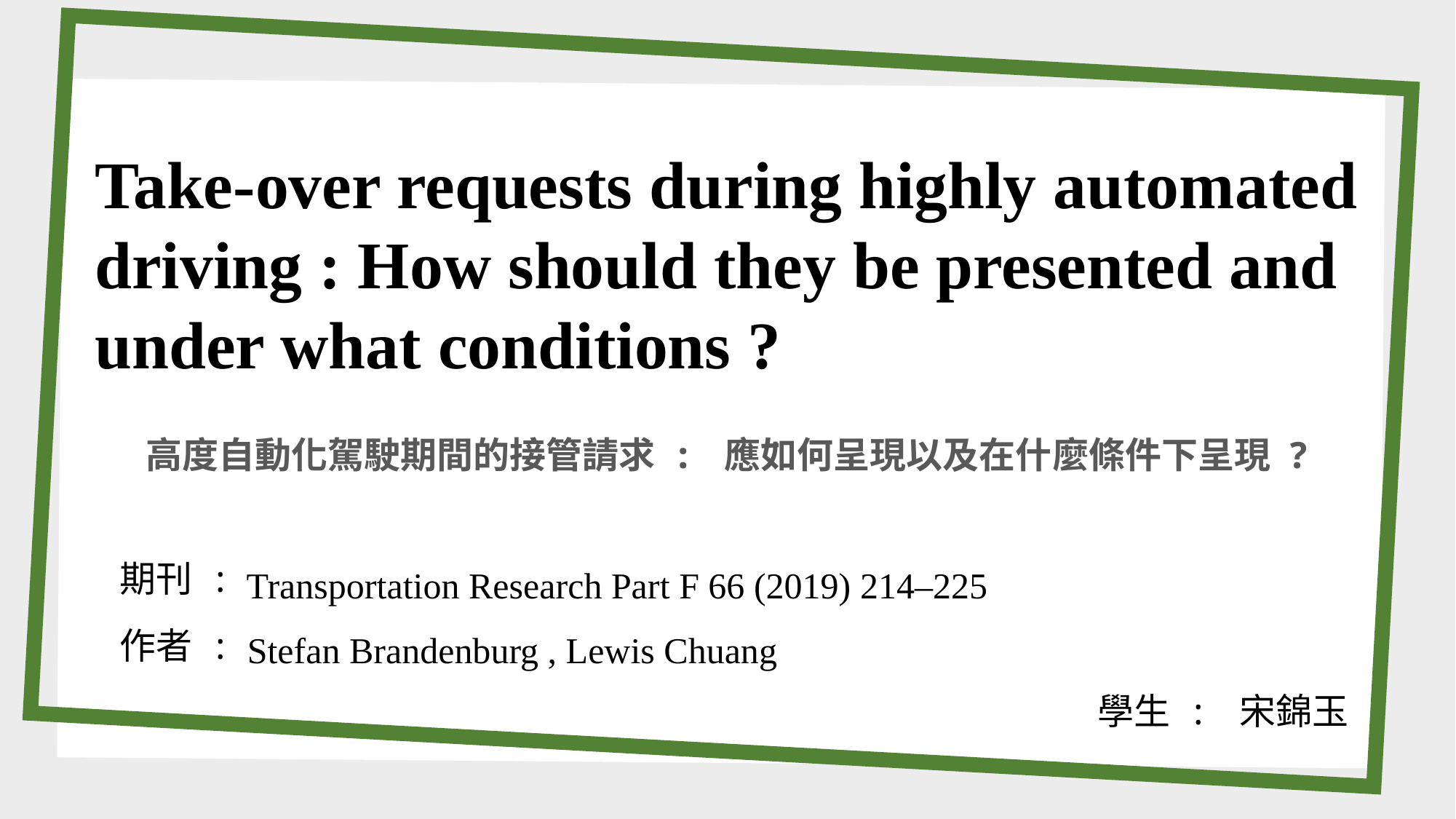

Take-over requests during highly automated driving : How should they be presented and under what conditions ?
高度自動化駕駛期間的接管請求 : 應如何呈現以及在什麼條件下呈現 ?
期刊 :
Transportation Research Part F 66 (2019) 214–225
作者 :
Stefan Brandenburg , Lewis Chuang
學生 : 宋錦玉